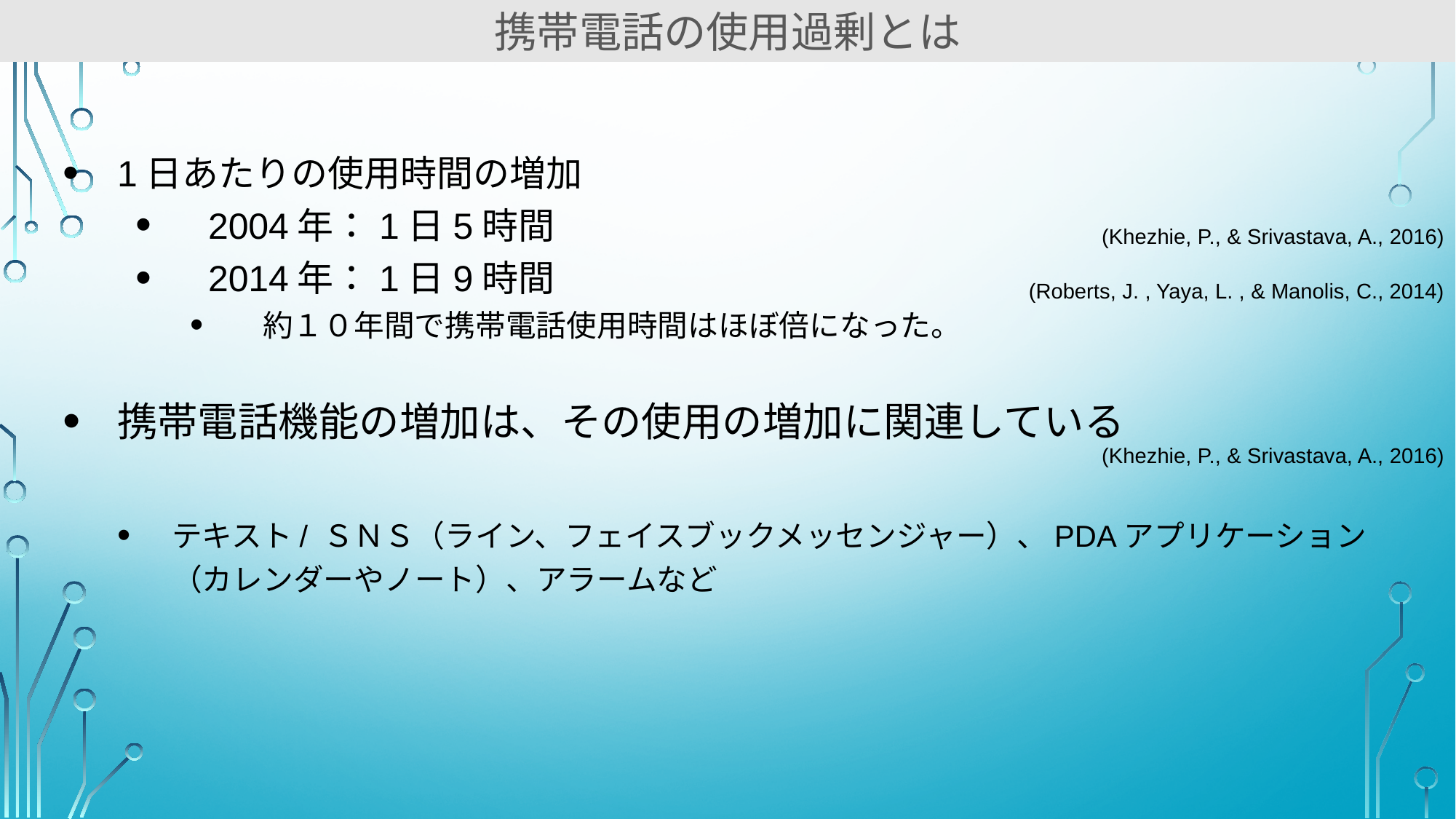

携帯電話の使用過剰とは
1日あたりの使用時間の増加
2004年：1日5時間
2014年：1日9時間
約１０年間で携帯電話使用時間はほぼ倍になった。

携帯電話機能の増加は、その使用の増加に関連している

テキスト/ ＳＮＳ（ライン、フェイスブックメッセンジャー）、PDAアプリケーション（カレンダーやノート）、アラームなど
(Khezhie, P., & Srivastava, A., 2016)
(Roberts, J. , Yaya, L. , & Manolis, C., 2014)
(Khezhie, P., & Srivastava, A., 2016)